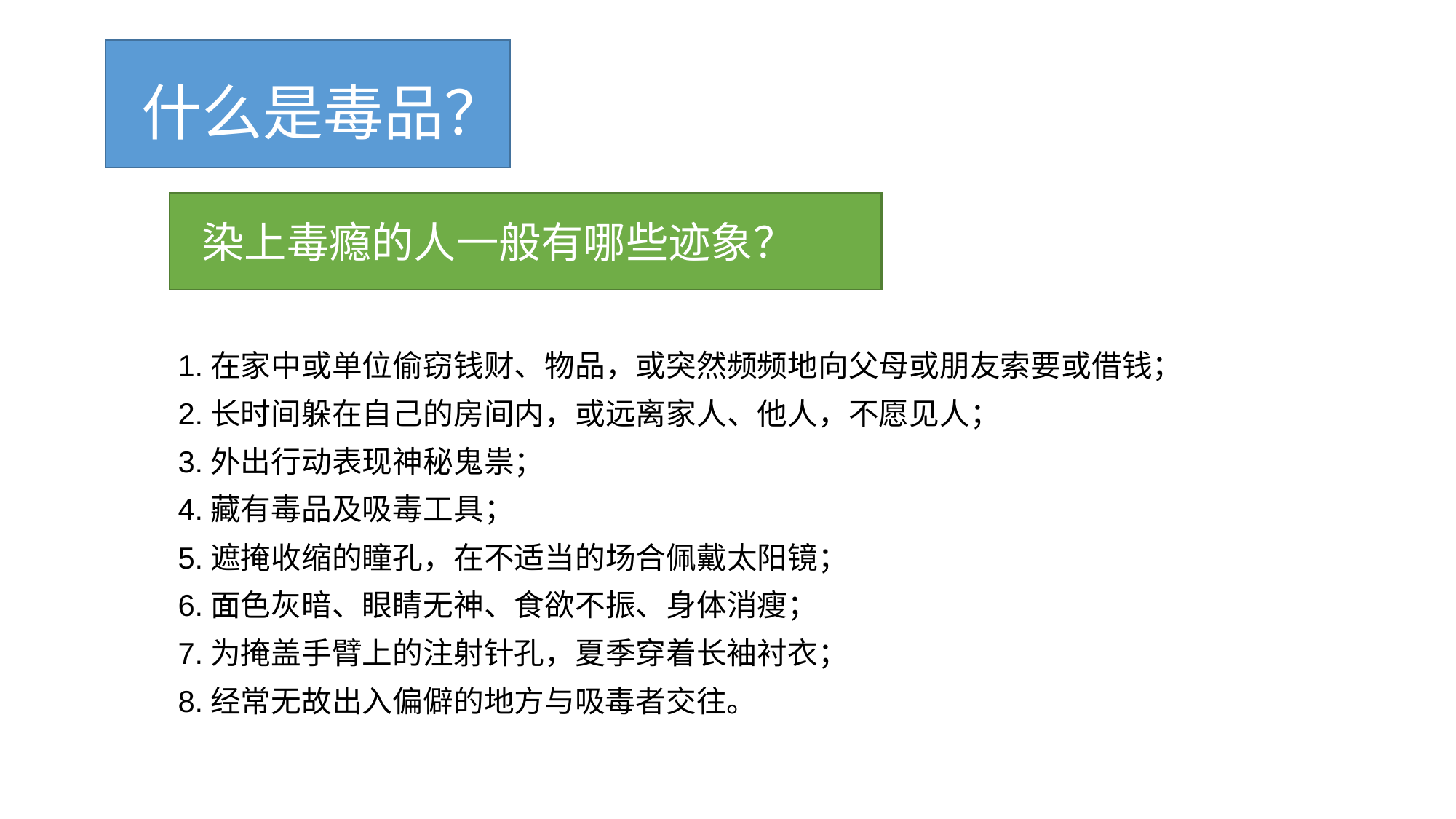

什么是毒品？

染上毒瘾的人一般有哪些迹象？

        1.在家中或单位偷窃钱财、物品，或突然频频地向父母或朋友索要或借钱；
        2.长时间躲在自己的房间内，或远离家人、他人，不愿见人；
        3.外出行动表现神秘鬼祟；
        4.藏有毒品及吸毒工具；
        5.遮掩收缩的瞳孔，在不适当的场合佩戴太阳镜；
        6.面色灰暗、眼睛无神、食欲不振、身体消瘦；
        7.为掩盖手臂上的注射针孔，夏季穿着长袖衬衣；
        8.经常无故出入偏僻的地方与吸毒者交往。